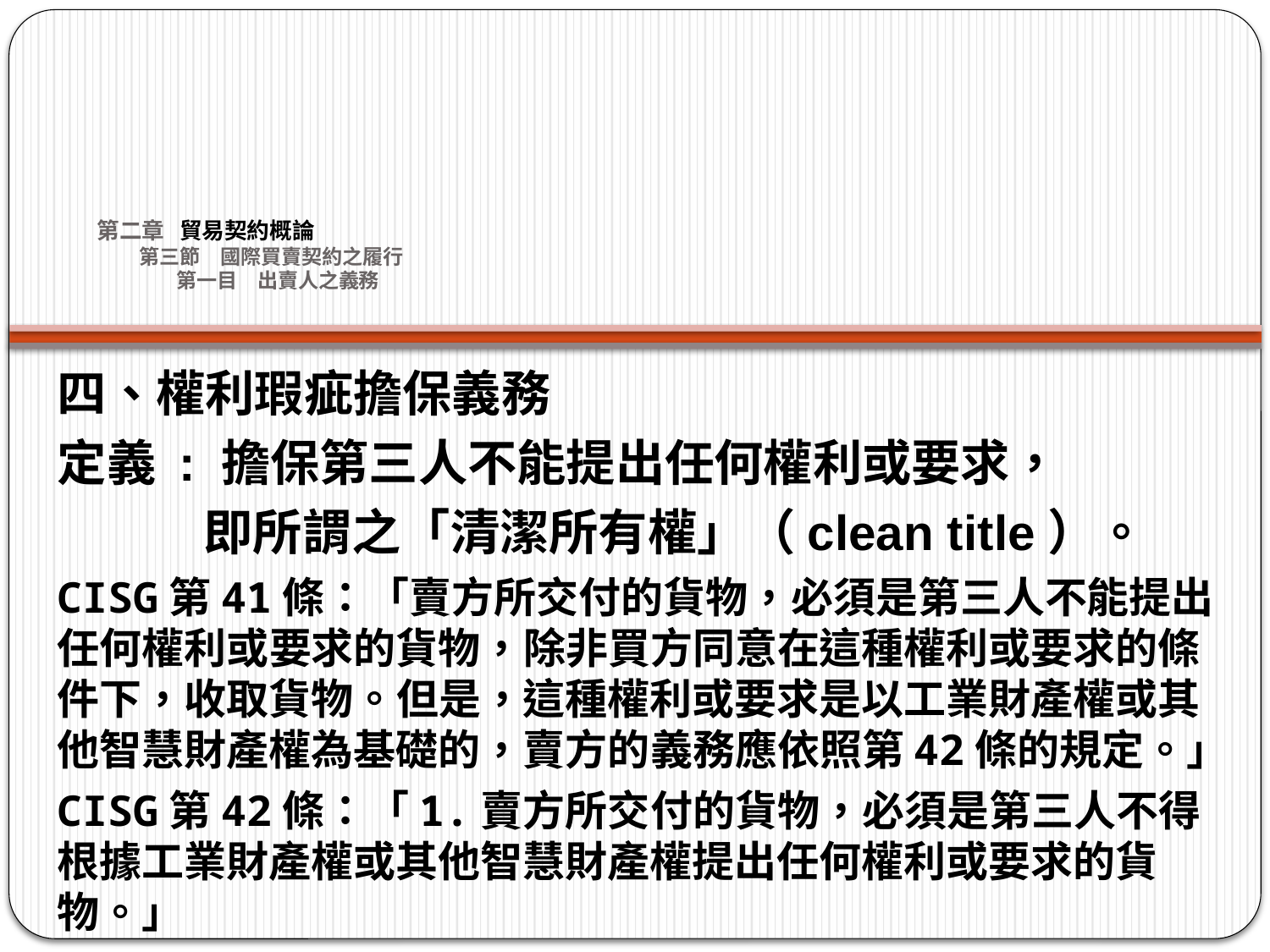

# 第二章   貿易契約概論 第三節　國際買賣契約之履行 第一目　出賣人之義務
四、權利瑕疵擔保義務
定義 : 擔保第三人不能提出任何權利或要求，
            即所謂之「清潔所有權」（clean title）。
CISG第41條：「賣方所交付的貨物，必須是第三人不能提出任何權利或要求的貨物，除非買方同意在這種權利或要求的條件下，收取貨物。但是，這種權利或要求是以工業財產權或其他智慧財產權為基礎的，賣方的義務應依照第42條的規定。」
CISG第42條：「1.賣方所交付的貨物，必須是第三人不得根據工業財產權或其他智慧財產權提出任何權利或要求的貨物。」